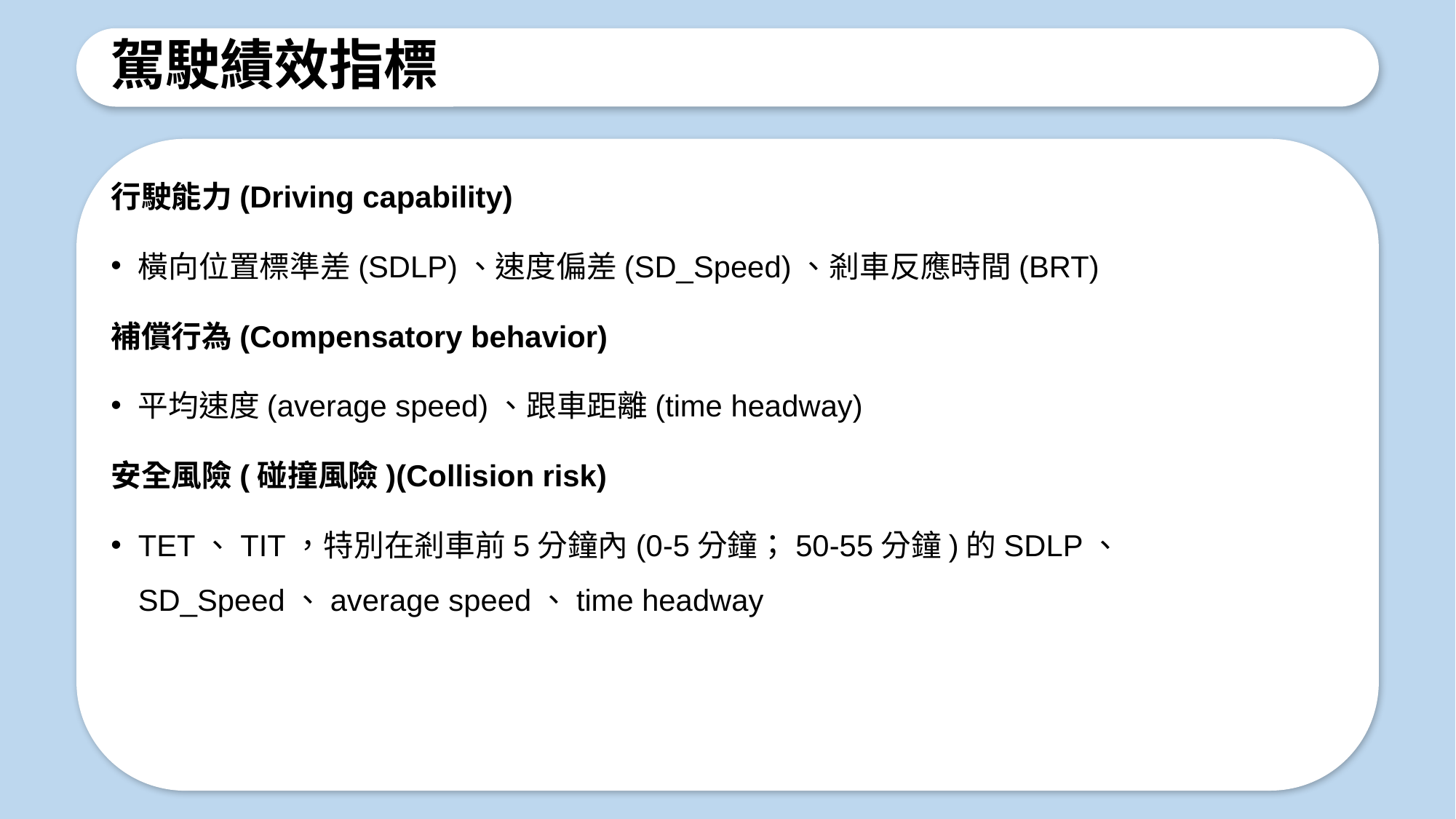

# 駕駛績效指標
行駛能力(Driving capability)
橫向位置標準差(SDLP)、速度偏差(SD_Speed)、剎車反應時間(BRT)
補償行為(Compensatory behavior)
平均速度(average speed)、跟車距離(time headway)
安全風險(碰撞風險)(Collision risk)
TET、TIT，特別在剎車前5分鐘內(0-5分鐘；50-55分鐘)的SDLP、 SD_Speed、average speed、time headway